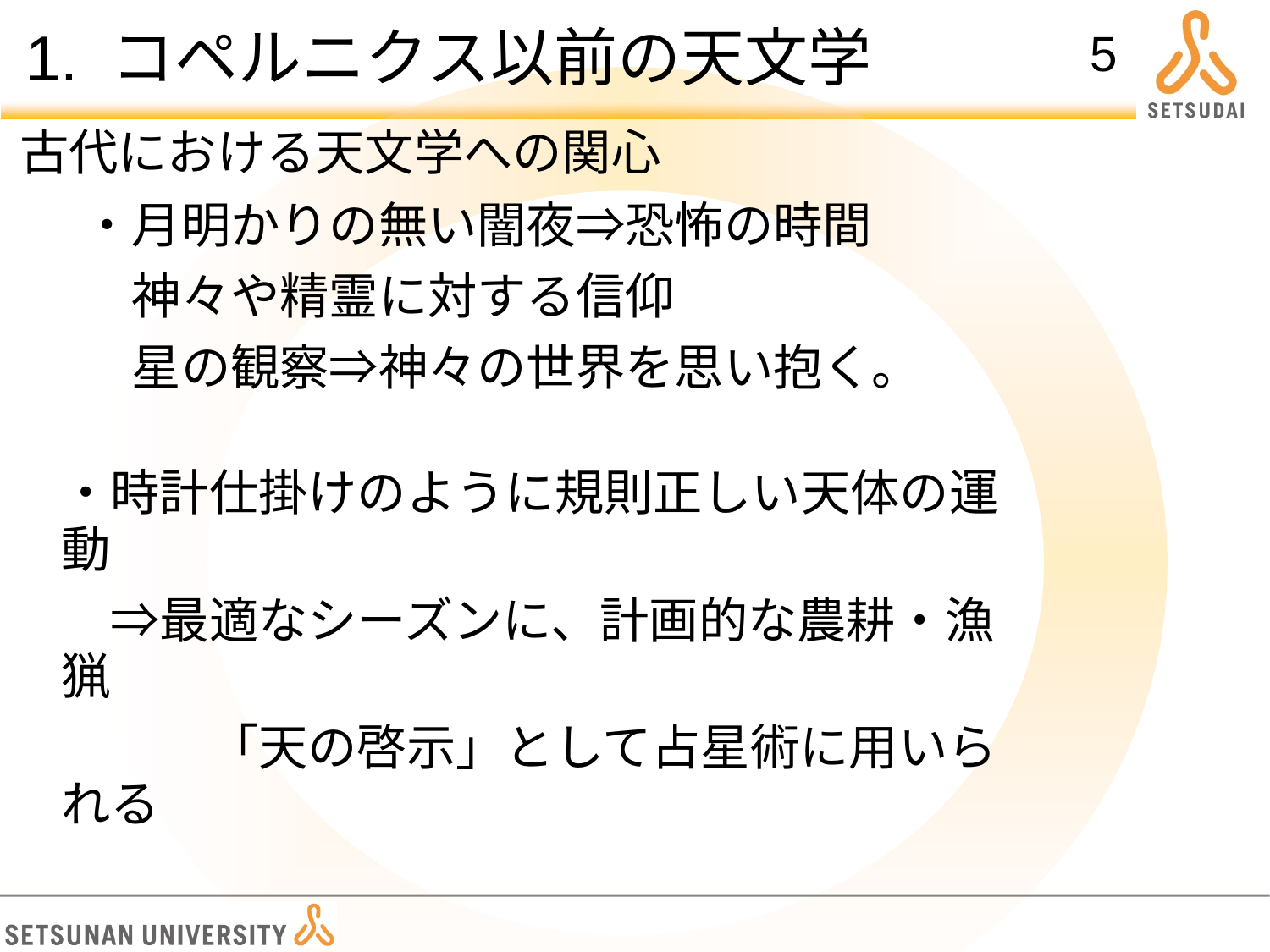

# 1. コペルニクス以前の天文学
5
古代における天文学への関心
・月明かりの無い闇夜⇒恐怖の時間
　神々や精霊に対する信仰
　星の観察⇒神々の世界を思い抱く。
・時計仕掛けのように規則正しい天体の運動
　⇒最適なシーズンに、計画的な農耕・漁猟
　　　「天の啓示」として占星術に用いられる